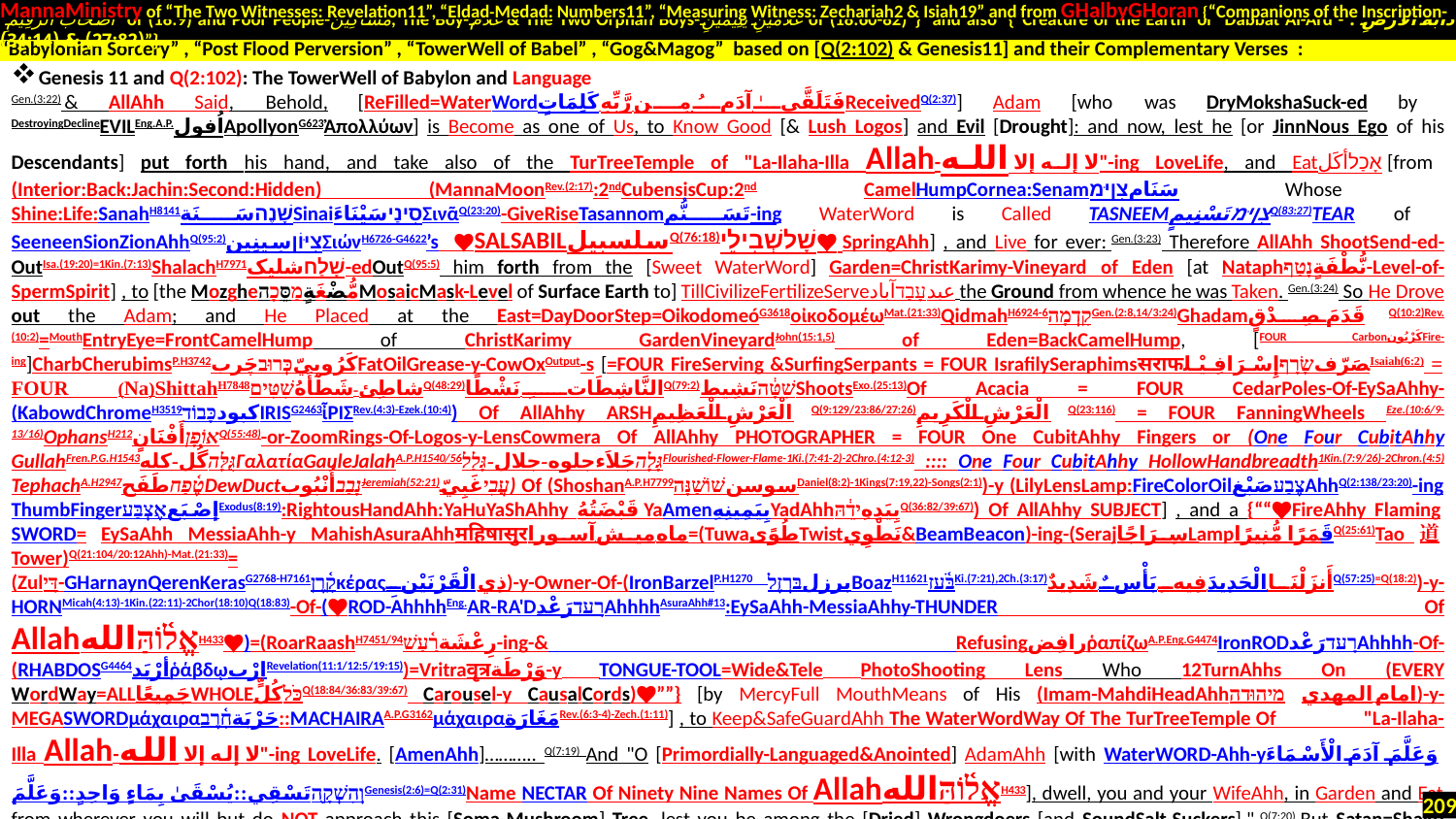

MannaMinistry of “The Two Witnesses: Revelation11”, “Eldad-Medad: Numbers11”, “Measuring Witness: Zechariah2 & Isiah19” and from GHalbyGHoran {“Companions of the Inscription-
 أَصْحَابَ الرَّقِيمِ  of (18:9) and Poor People-مَسَاكِينَ, The Boy-غُلَامُ & The Two Orphan Boys-غُلَامَيْنِ يَتِيمَيْنِ of (18:60-82)”}  and also  {“Creature of the Earth  or  Dabbat Al-Ard - دَابَّةُ الْأَرْضِ : (27:82) & (34:14)”}
.
Genesis 11 and Q(2:102): The TowerWell of Babylon and Language
Gen.(3:22) & AllAhh Said, Behold, [ReFilled=WaterWordفَتَلَقَّىٰ آدَمُ مِن رَّبِّهِ كَلِمَاتٍReceivedQ(2:37)] Adam [who was DryMokshaSuck-ed by DestroyingDeclineEVILEng.A.P.اُفولApollyonG623Ἀπολλύων] is Become as one of Us, to Know Good [& Lush Logos] and Evil [Drought]: and now, lest he [or JinnNous Ego of his Descendants] put forth his hand, and take also of the TurTreeTemple of "La-Ilaha-Illa Allah-لا إله إلا الله"-ing LoveLife, and Eatאָכַלأكَل [from (Interior:Back:Jachin:Second:Hidden) (MannaMoonRev.(2:17):2ndCubensisCup:2nd CamelHumpCornea:Senamسَنَامצִןיּמ Whose Shine:Life:SanahH8141שָׁנֶהسَنَةSinaiסִינַיسَيْنَاءَΣινᾶQ(23:20)-GiveRiseTasannomتَسَنُّم-ing WaterWord is Called TASNEEMצִןיּמتَسْنِيمٍQ(83:27)TEAR of SeeneenSionZionAhhQ(95:2)צִיּוֹןسِينِينΣιώνH6726-G4622’s  ♥SALSABILسلسبيلQ(76:18)שָׁלשְׁבִילֵי♥ SpringAhh] , and Live for ever: Gen.(3:23) Therefore AllAhh ShootSend-ed-OutIsa.(19:20)=1Kin.(7:13)ShalachH7971שָׁלַחشلیک-edOutQ(95:5) him forth from the [Sweet WaterWord] Garden=ChristKarimy-Vineyard of Eden [at Nataphنُّطْفَةٍנָטַף-Level-of-SpermSpirit] , to [the MozgheمُّضْغَةٍמַסֵּכָהMosaicMask-Level of Surface Earth to] TillCivilizeFertilizeServeعبدעָבַדآباد the Ground from whence he was Taken. Gen.(3:24) So He Drove out the Adam; and He Placed at the East=DayDoorStep=OikodomeóG3618οἰκοδομέωMat.(21:33)QidmahH6924-6קִדְמָהGen.(2:8,14/3:24)Ghadamقَدَمَ صِدْقٍQ(10:2)Rev.(10:2)=MouthEntryEye=FrontCamelHump of ChristKarimy GardenVineyardJohn(15:1,5) of Eden=BackCamelHump, [FOUR CarbonكَرْبُونFire-ing]CharbCherubimsP.H3742كَرُوبِيّכְּרוּבچَربFatOilGrease-y-CowOxOutput-s [=FOUR FireServing &SurfingSerpants = FOUR IsrafilySeraphimsसराफإِسْـرَافِـيْـل‎صَرّفשָׂרָףIsaiah(6:2) = FOUR (Na)ShittahH7848شاطِئ-شَطْأَهُשִׁטִּיםQ(48:29)النَّاشِطَاتِ نَشْطًاQ(79:2)שִׁטָּ֔הنَشِيطShootsExo.(25:13)Of Acacia = FOUR CedarPoles-Of-EySaAhhy-(KabowdChromeH3519کبودכָּבוֹדIRISG2463ἶΡΙΣRev.(4:3)-Ezek.(10:4)) Of AllAhhy ARSHالْعَرْشِ الْعَظِيمِQ(9:129/23:86/27:26)الْعَرْشِ الْكَرِيمِQ(23:116) = FOUR FanningWheels Eze.(10:6/9-13/16)OphansH212אוֹפָןأَفْنَانٍQ(55:48)-or-ZoomRings-Of-Logos-y-LensCowmera Of AllAhhy PHOTOGRAPHER = FOUR One CubitAhhy Fingers or (One Four CubitAhhy GullahFren.P.G.H1543גֻּלָּהگُل-کلهΓαλατίαGauleJalahA.P.H1540/56גָּלָהجَلاَءجلوه-جلال-גָּלַלFlourished-Flower-Flame-1Ki.(7:41-2)-2Chro.(4:12-3) :::: One Four CubitAhhy HollowHandbreadth1Kin.(7:9/26)-2Chron.(4:5) TephachA.H2947טֶ֫פַחطَفَحDewDuctנָבַבأُنْبُوبJeremiah(52:21)עֲבִיغَبِيّ) Of (ShoshanA.P.H7799سوسنשׁוֹשַׁנָּהDaniel(8:2)-1Kings(7:19,22)-Songs(2:1))-y (LilyLensLamp:FireColorOilצֶבַעصَبْغAhhQ(2:138/23:20)-ing ThumbFingerإصْبَعאֶצְבַּעExodus(8:19):RightousHandAhh:YaHuYaShAhhy قَبْضَتُهُ YaAmenبِيَمِينِهِYadAhhبِيَدِهِידֵ֔הּQ(36:82/39:67)) Of AllAhhy SUBJECT] , and a {““♥FireAhhy Flaming SWORD= EySaAhh MessiaAhh-y MahishAsuraAhhमहिषासुरماه میش آسورا=(TuwaطُوًىTwistنَطْوِي&BeamBeacon)-ing-(SerajسِرَاجًاLampقَمَرًا مُّنِيرًاQ(25:61)Tao道Tower)Q(21:104/20:12Ahh)-Mat.(21:33)=
(Zulדִּי-GHarnaynQerenKerasG2768-H7161קָ֫רֶןκέραςذِي الْقَرْنَيْنِ)-y-Owner-Of-(IronBarzelP.H1270برزلבַּרְזֶלBoazH1162בֹּ֫עַז1Ki.(7:21),2Ch.(3:17)أَنزَلْنَا الْحَدِيدَ فِيهِ بَأْسٌ شَدِيدٌQ(57:25)=Q(18:2))-y-HORNMicah(4:13)-1Kin.(22:11)-2Chor(18:10)Q(18:83)-Of-(♥ROD-AhhhhEng.AR-RA'DרָעדرَعْدAhhhhAsuraAhh#13:EySaAhh-MessiaAhhy-THUNDER Of Allahאֱל֫וֹהַּاللهH433♥)=(RoarRaashH7451/94رِعْشَةרַ֫עַשׁ-ing-& RefusingرافِضῥαπίζωA.P.Eng.G4474IronRODרָעדرَعْدAhhhh-Of-(RHABDOSG4464أرْبَدῥάβδῳاِرْبRevelation(11:1/12:5/19:15))=Vritraवृत्रوَرْطَة-y TONGUE-TOOL=Wide&Tele PhotoShooting Lens Who 12TurnAhhs On (EVERY WordWay=ALLجَمِيعًاWHOLEכֹּלكُلٍّQ(18:84/36:83/39:67) Carousel-y CausalCords)♥””} [by MercyFull MouthMeans of His (Imam-MahdiHeadAhhامام المهدي מַיהוּדה)-y-MEGASWORDμάχαιραحَرْبَةחָ֫רֶב::MACHAIRAA.P.G3162μάχαιραمَغَارَةRev.(6:3-4)-Zech.(1:11)] , to Keep&SafeGuardAhh The WaterWordWay Of The TurTreeTemple Of                 "La-Ilaha-Illa Allah-لا إله إلا الله"-ing LoveLife. [AmenAhh]……….. Q(7:19) And "O [Primordially-Languaged&Anointed] AdamAhh [with WaterWORD-Ahh-yوَعَلَّمَ آدَمَ الْأَسْمَاءَ וְהִשְׁקָ֖הتَسْقِي::يُسْقَىٰ بِمَاءٍ وَاحِدٍ::وَعَلَّمَGenesis(2:6)=Q(2:31)Name NECTAR Of Ninety Nine Names Of Allahאֱל֫וֹהַּاللهH433], dwell, you and your WifeAhh, in Garden and Eat from wherever you will but do NOT approach this [Soma-Mushroom] Tree, lest you be among the [Dried] Wrongdoers [and SoundSalt-Suckers]." Q(7:20) But Satan=Shakti Whispered=Vasuवसुوَسْوَسَ-ed to them [and after Eating it,] it was made apparent to them that which was Concealed from them of their {“PrivateParts=PalmPotPits= HollowHamsaVoids=WideWujiVagina無極VoidامْرَأَةًQ(27:23)HellHoleحُفْرَةٍ مِّنَ النَّارِQ(3:103)MudSpringعَيْنٍ حَمِئَةٍQ(18:86)=(Midbarמִדְבָּרأَدْبَرَ-مُدْبِرِينَQ(27:80/74:23))-y-BackYard-Of-Wilderness WinepressالْأُخْدُودِQ(85:4)=Trigram-y-Trench-Of-(23,22,21Tripleظُلُمَاتٍ ثَلَاثٍQ(39:6)Darknesses&ظِلٍّ ذِي ثَلَاثِ شُعَبٍ.צֵלShadesQ(77:30)&OneOnTopOfAnotherظُلُمَاتٌ بَعْضُهَا فَوْقَQ(24:40))”}.
“Babylonian Sorcery” , “Post Flood Perversion” , “TowerWell of Babel” , “Gog&Magog”  based on [Q(2:102) & Genesis11] and their Complementary Verses  :
209